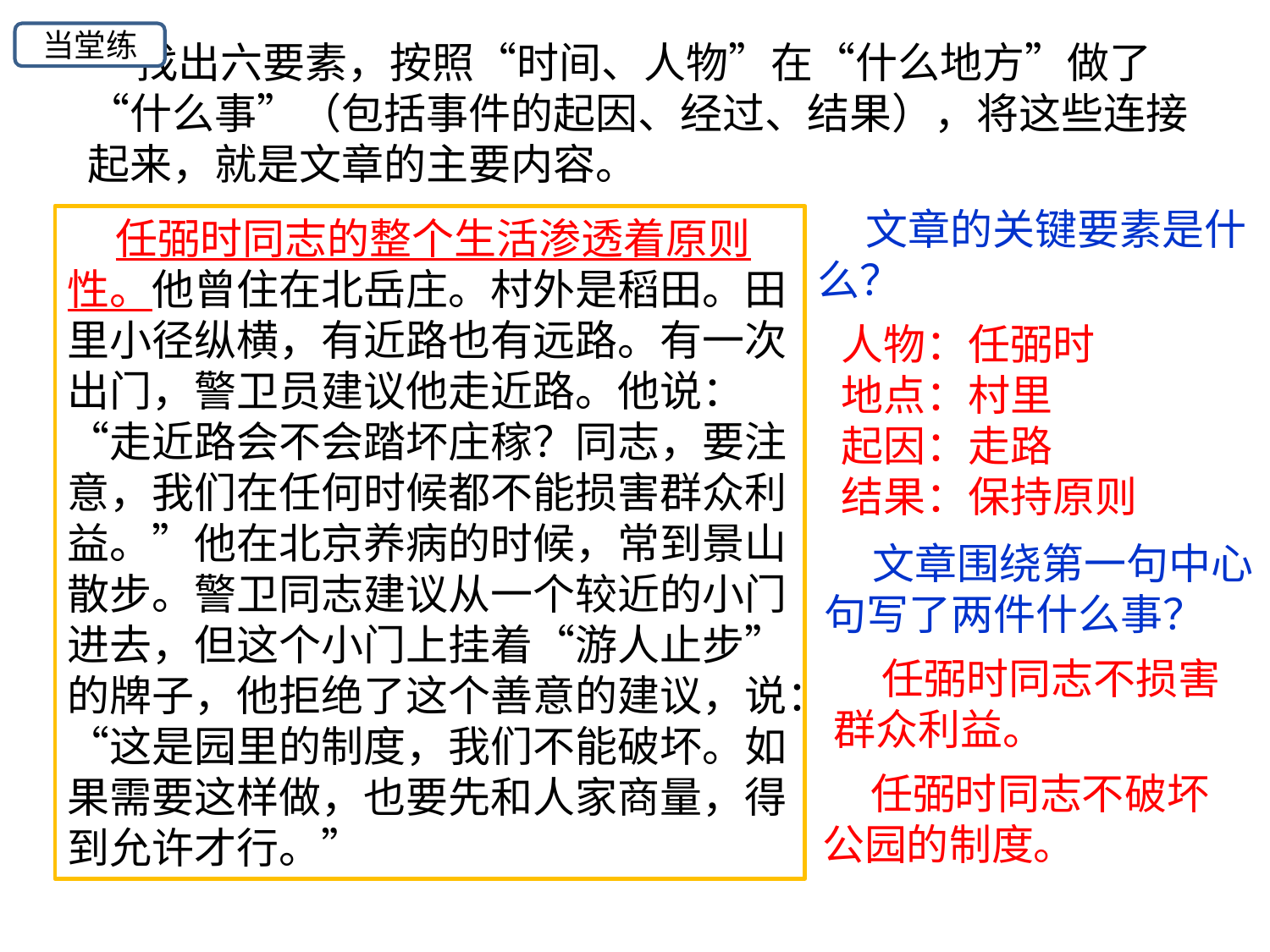

当堂练
    找出六要素，按照“时间、人物”在“什么地方”做了“什么事”（包括事件的起因、经过、结果），将这些连接起来，就是文章的主要内容。
    文章的关键要素是什么？
    任弼时同志的整个生活渗透着原则性。他曾住在北岳庄。村外是稻田。田里小径纵横，有近路也有远路。有一次出门，警卫员建议他走近路。他说：“走近路会不会踏坏庄稼？同志，要注意，我们在任何时候都不能损害群众利益。”他在北京养病的时候，常到景山散步。警卫同志建议从一个较近的小门进去，但这个小门上挂着“游人止步”的牌子，他拒绝了这个善意的建议，说：“这是园里的制度，我们不能破坏。如果需要这样做，也要先和人家商量，得到允许才行。”
人物：任弼时
地点：村里
起因：走路
结果：保持原则
    文章围绕第一句中心句写了两件什么事？
    任弼时同志不损害群众利益。
    任弼时同志不破坏公园的制度。